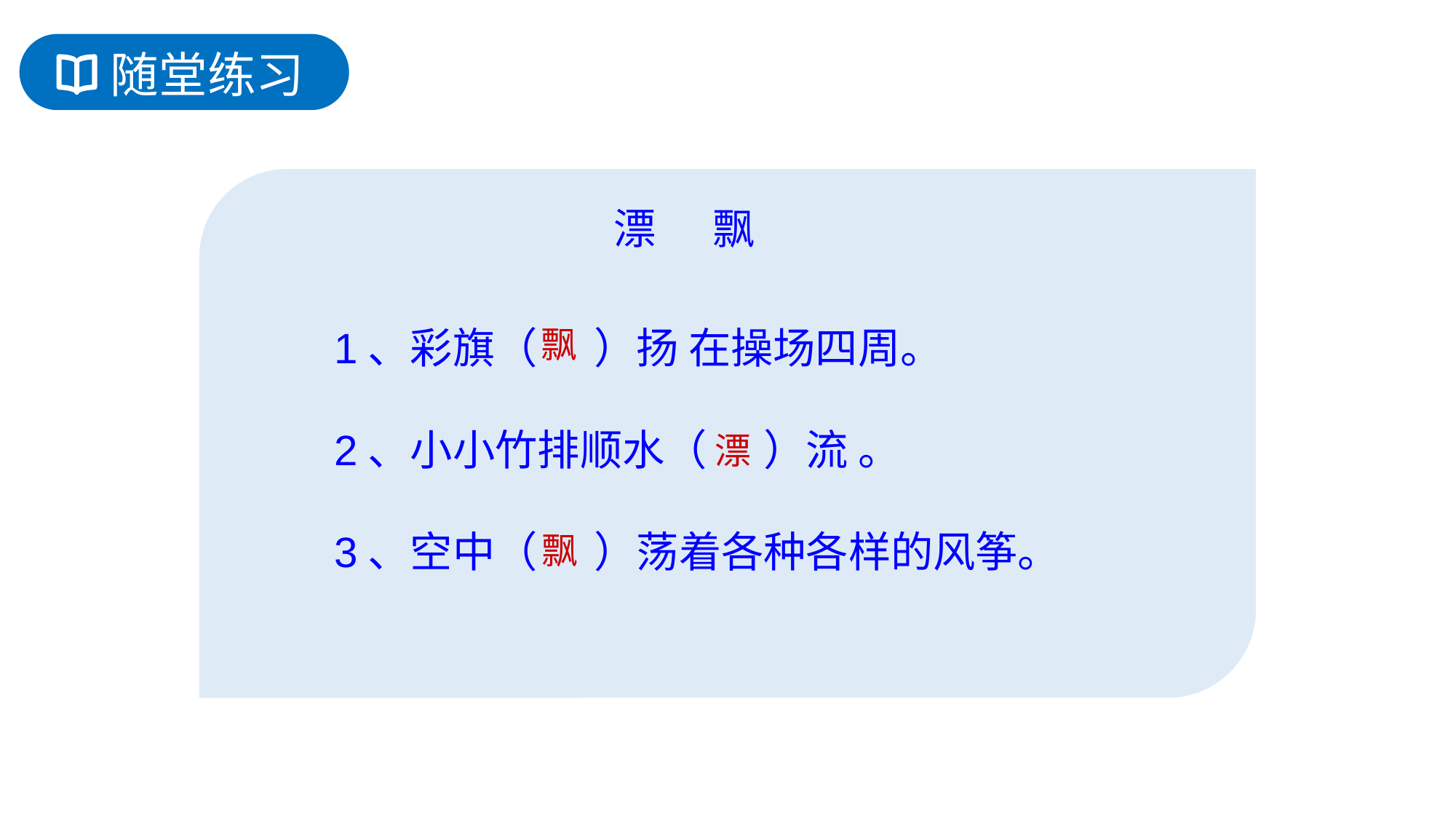

随堂练习

漂      飘
1、彩旗（      ）扬 在操场四周。

2、小小竹排顺水（      ）流 。

3、空中（      ）荡着各种各样的风筝。
飘
漂
飘